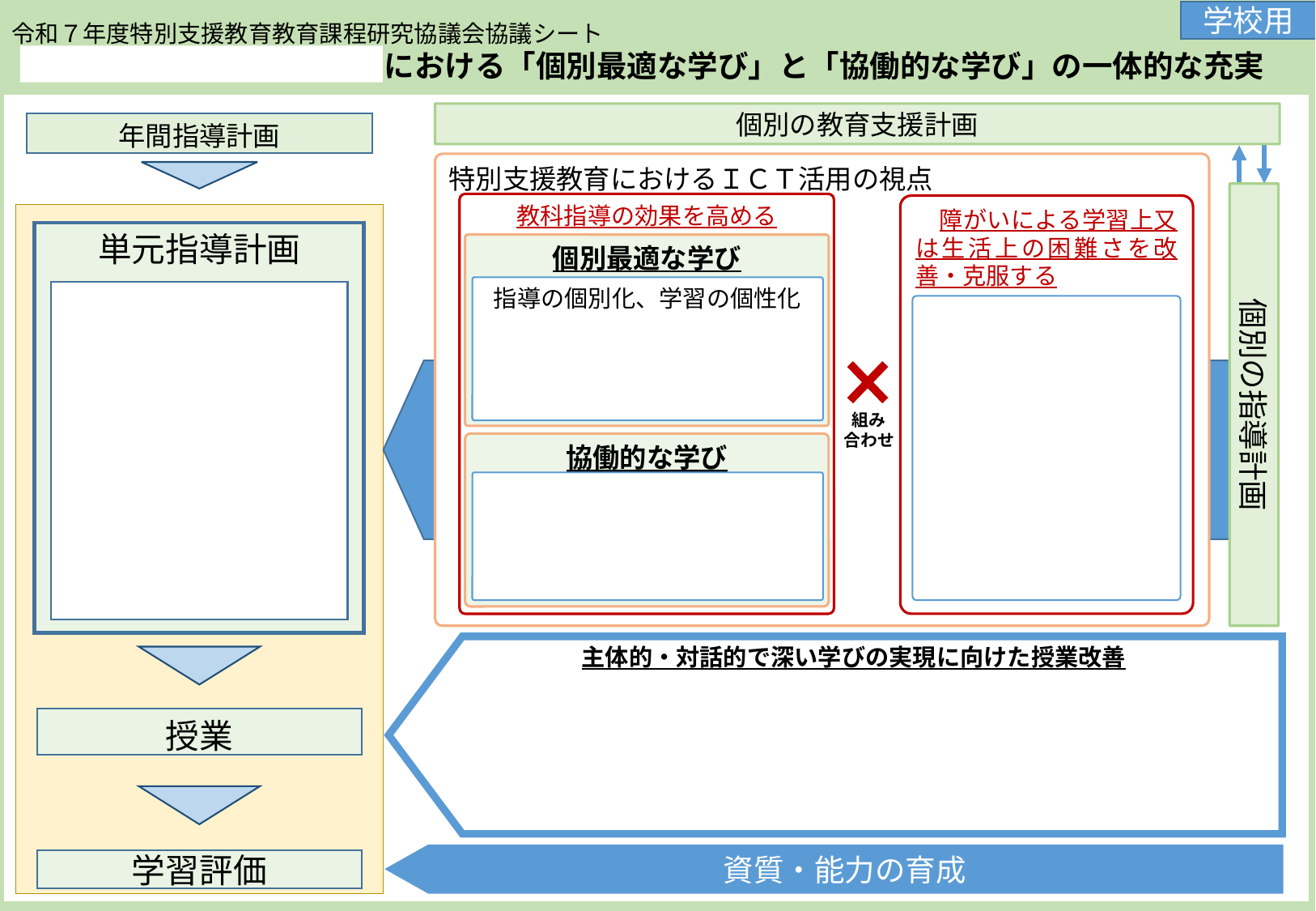

学校用
令和７年度特別支援教育教育課程研究協議会協議シート
　　　　　　　　　　　における「個別最適な学び」と「協働的な学び」の一体的な充実

個別の教育支援計画
年間指導計画
特別支援教育におけるＩＣＴ活用の視点

個別の指導計画
※各学校の現状を記入
（演習・協議１）
・自校の障がい種における事例と自校の状況の比較（他障がいも）
・改善に向けた取組状況
教科指導の効果を高める
　障がいによる学習上又は生活上の困難さを改善・克服する

単元指導計画

個別最適な学び

指導の個別化、学習の個性化

※各学校の現状を記入
（演習・協議１）
・自校の障がい種における留意事項の状況
（他障がいも）
・改善に向けた取組状況

組み
合わせ
協働的な学び

主体的・対話的で深い学びの実現に向けた授業改善

※今後の取組について、協議の中で記入
（演習・協議２）
・協議１を踏まえた授業改善に向けて今後取り組みたい事項
※４
授業

資質・能力の育成
学習評価